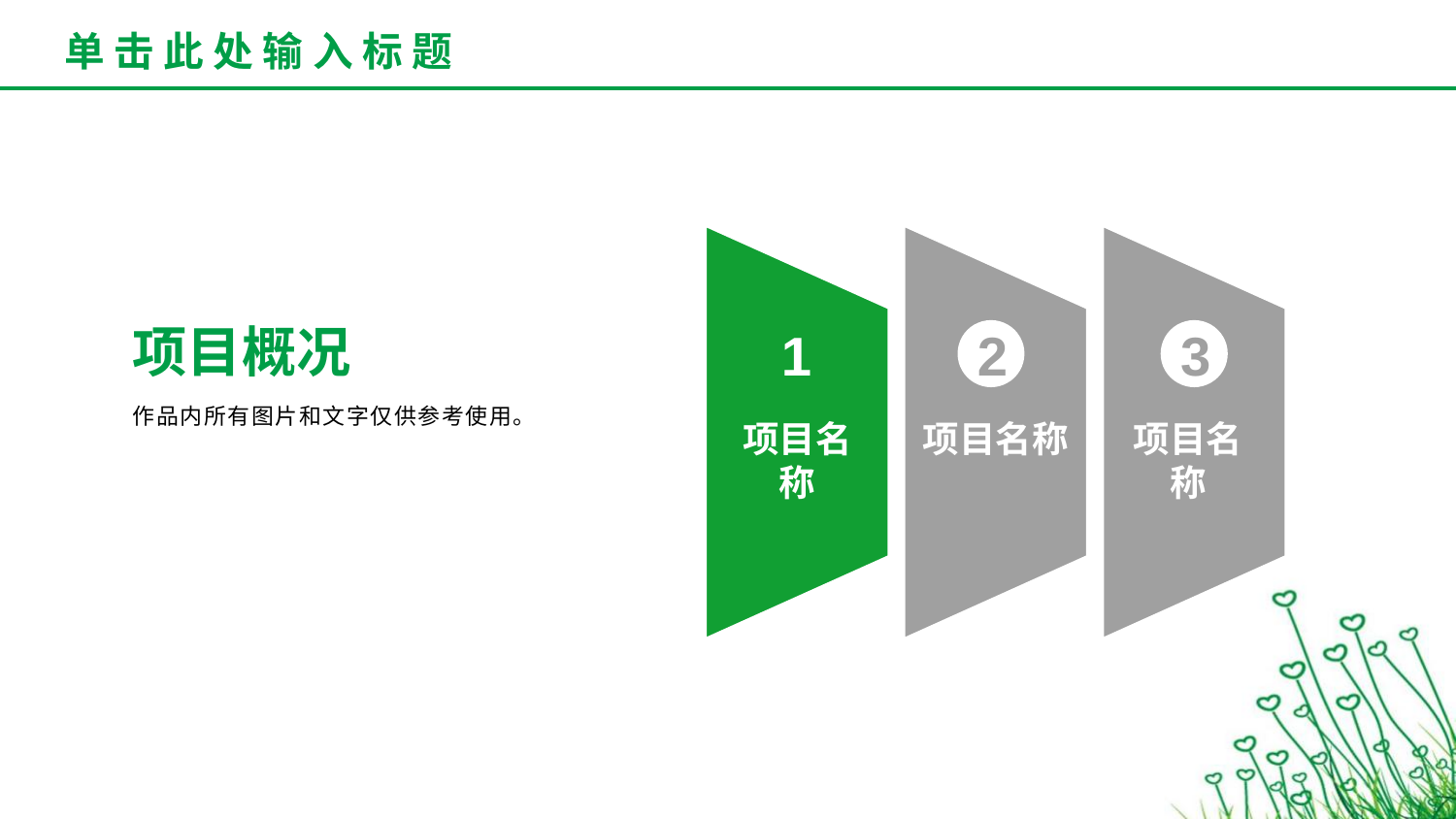

1

项目名称

2

项目名称

3

项目名称
项目概况
作品内所有图片和文字仅供参考使用。